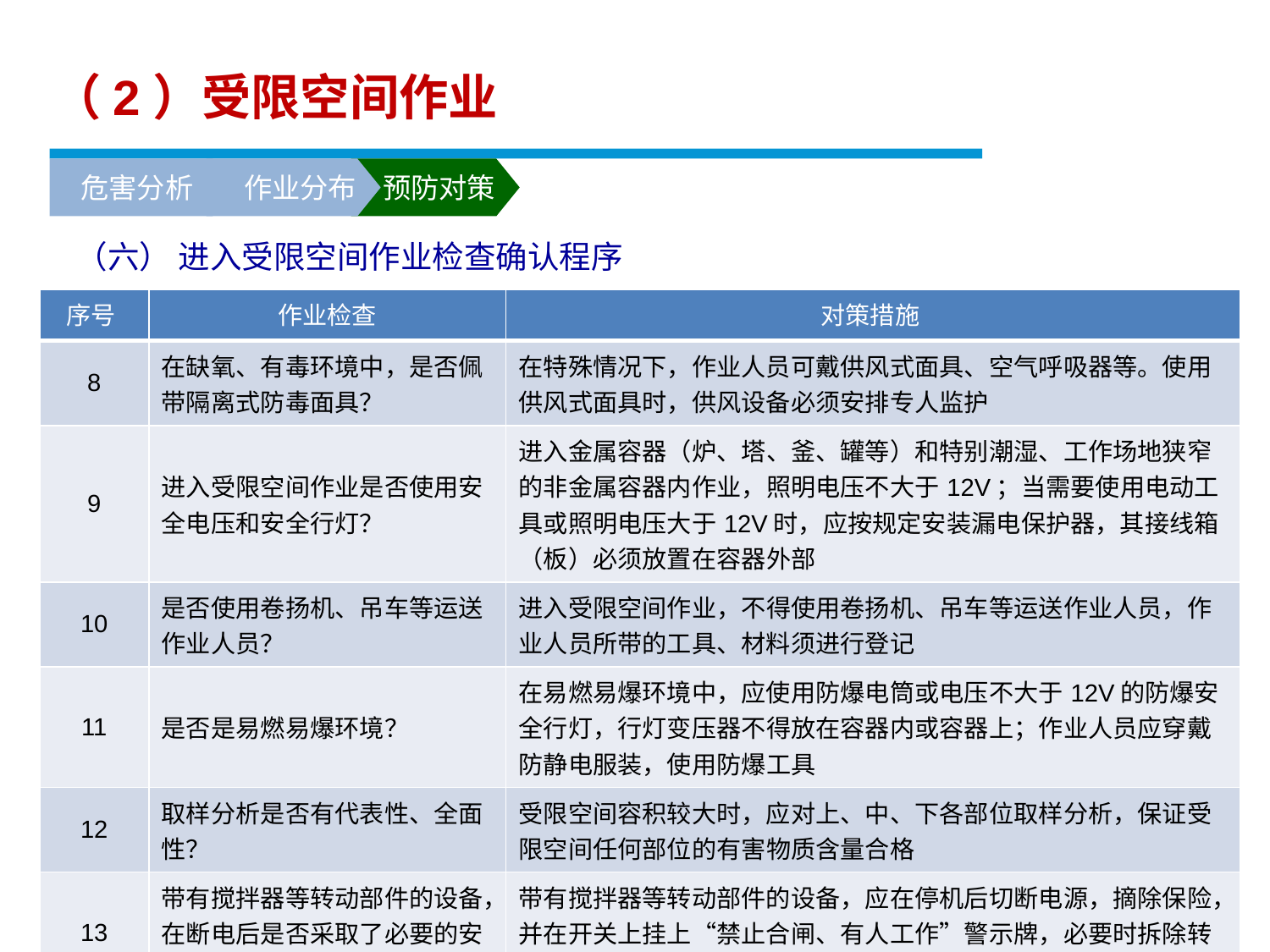

（2）受限空间作业
危害分析
作业分布
预防对策
（六） 进入受限空间作业检查确认程序
| 序号 | 作业检查 | 对策措施 |
| --- | --- | --- |
| 8 | 在缺氧、有毒环境中，是否佩带隔离式防毒面具？ | 在特殊情况下，作业人员可戴供风式面具、空气呼吸器等。使用供风式面具时，供风设备必须安排专人监护 |
| 9 | 进入受限空间作业是否使用安全电压和安全行灯？ | 进入金属容器（炉、塔、釜、罐等）和特别潮湿、工作场地狭窄的非金属容器内作业，照明电压不大于12V；当需要使用电动工具或照明电压大于12V时，应按规定安装漏电保护器，其接线箱（板）必须放置在容器外部 |
| 10 | 是否使用卷扬机、吊车等运送作业人员？ | 进入受限空间作业，不得使用卷扬机、吊车等运送作业人员，作业人员所带的工具、材料须进行登记 |
| 11 | 是否是易燃易爆环境？ | 在易燃易爆环境中，应使用防爆电筒或电压不大于12V的防爆安全行灯，行灯变压器不得放在容器内或容器上；作业人员应穿戴防静电服装，使用防爆工具 |
| 12 | 取样分析是否有代表性、全面性？ | 受限空间容积较大时，应对上、中、下各部位取样分析，保证受限空间任何部位的有害物质含量合格 |
| 13 | 带有搅拌器等转动部件的设备，在断电后是否采取了必要的安全防范措施？ | 带有搅拌器等转动部件的设备，应在停机后切断电源，摘除保险，并在开关上挂上“禁止合闸、有人工作”警示牌，必要时拆除转动部件与电机连接的联轴器 |
| 14 | 是否存在交叉作业？ | 应有防止交叉作业层间落物伤害作业人员的安全措施 |